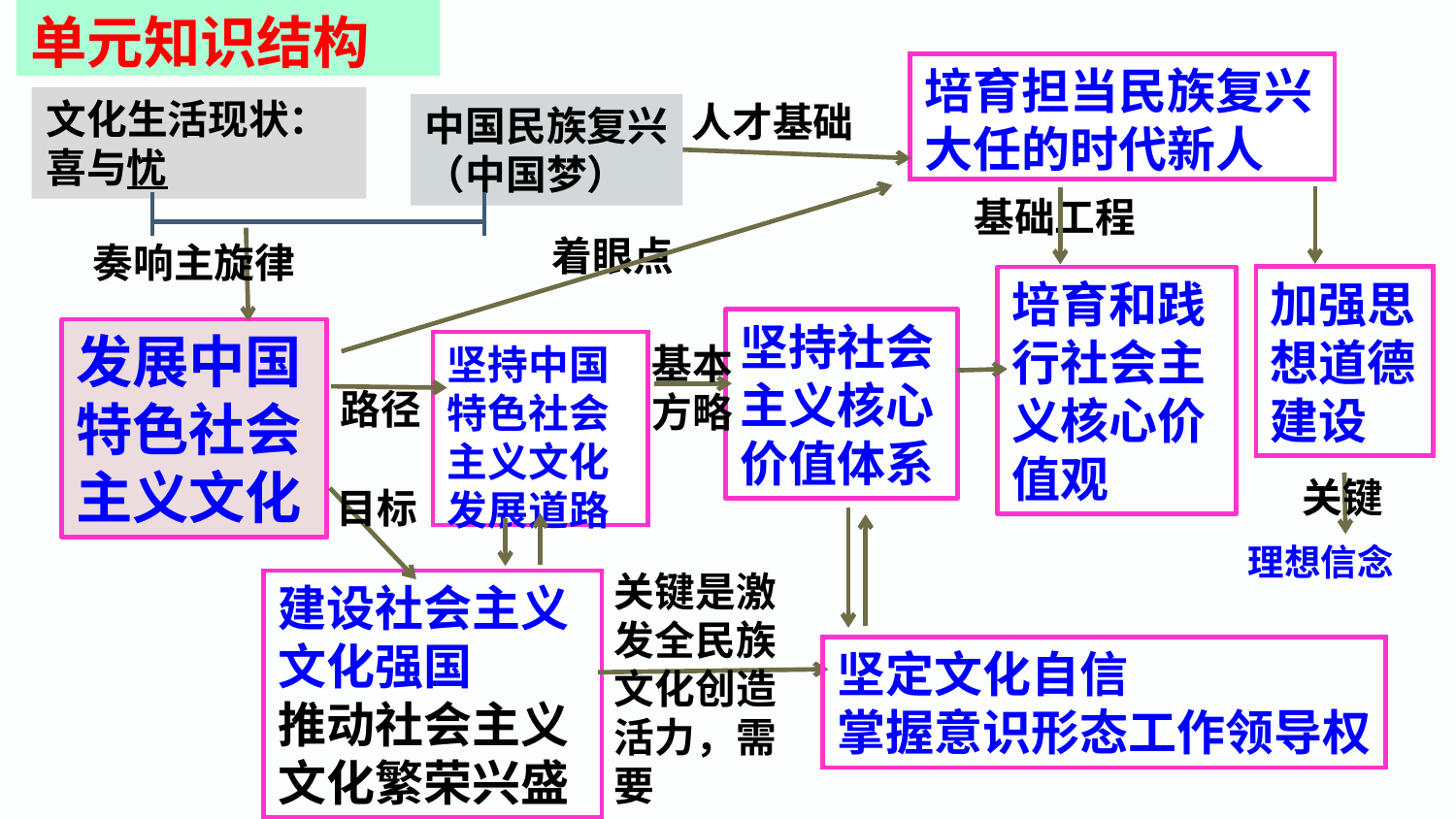

单元知识结构
培育担当民族复兴大任的时代新人
文化生活现状：
喜与忧
人才基础
中国民族复兴
（中国梦）
基础工程
着眼点
奏响主旋律
加强思想道德建设
培育和践行社会主义核心价值观
坚持社会主义核心价值体系
发展中国特色社会主义文化
基本方略
坚持中国特色社会主义文化发展道路
路径
关键
目标
理想信念
关键是激发全民族文化创造活力，需要
建设社会主义文化强国
推动社会主义文化繁荣兴盛
坚定文化自信
掌握意识形态工作领导权